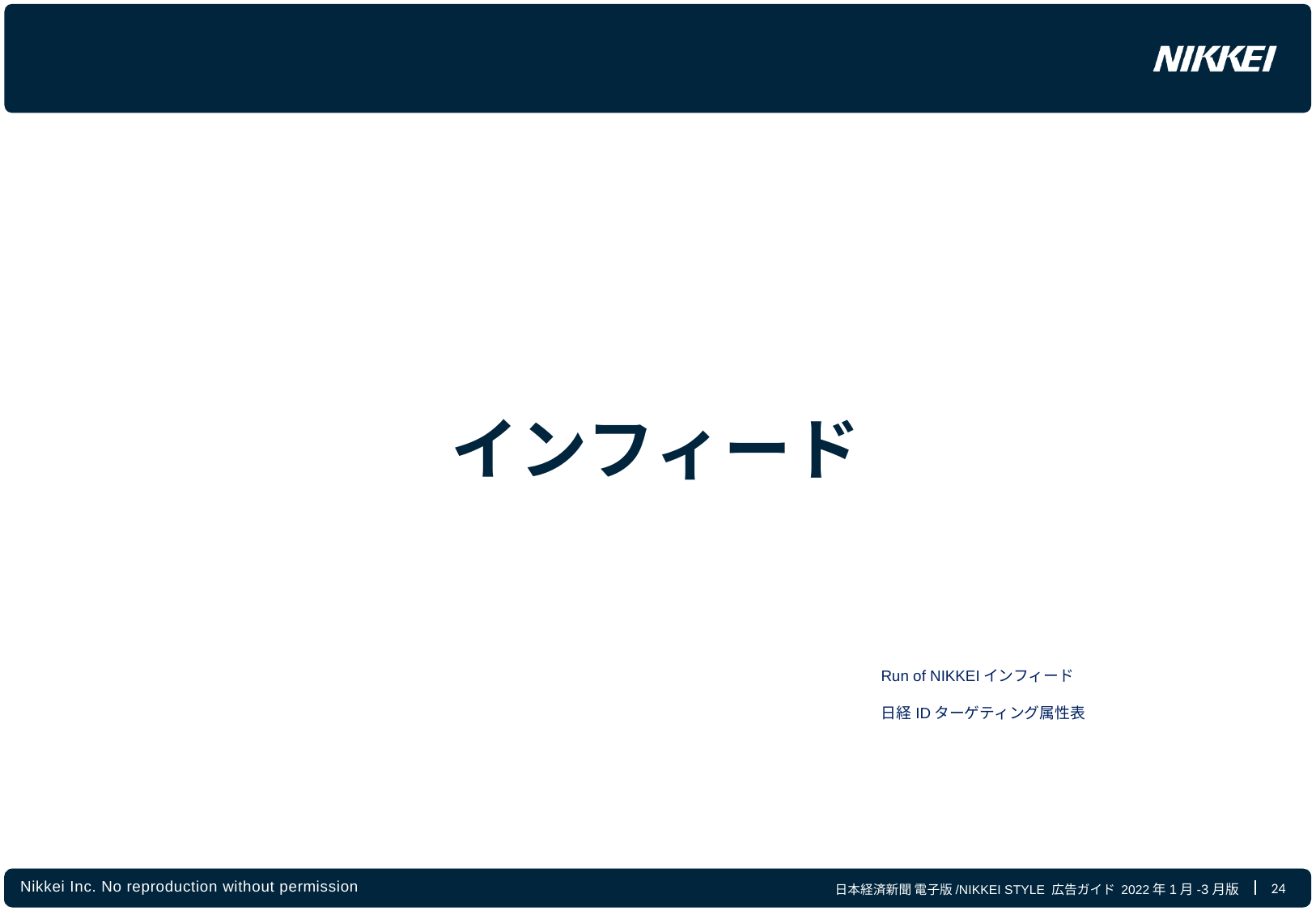

インフィード
| Run of NIKKEIインフィード |
| --- |
| 日経IDターゲティング属性表 |